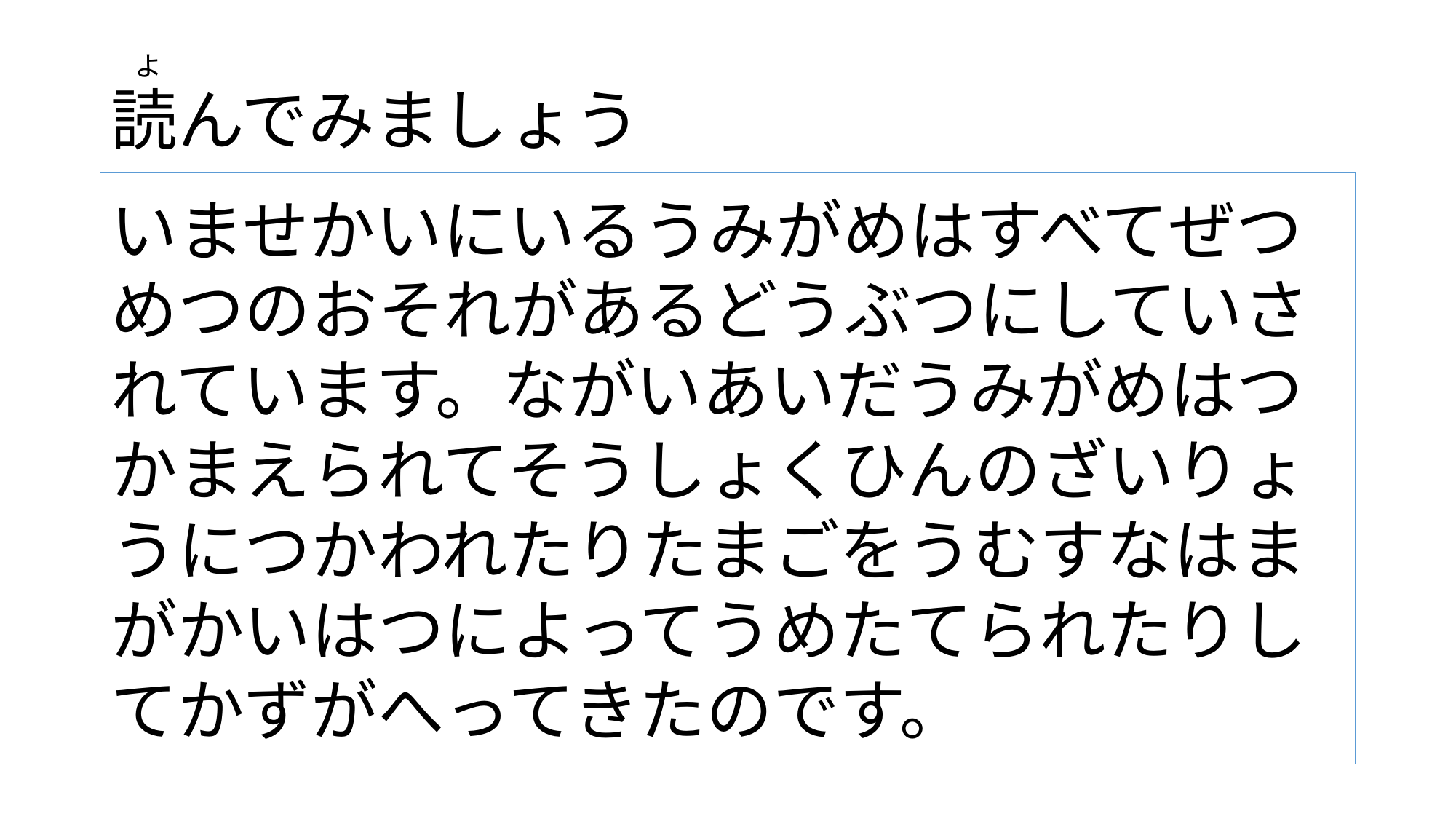

# 読んでみましょう
よ
いませかいにいるうみがめはすべてぜつめつのおそれがあるどうぶつにしていされています。ながいあいだうみがめはつかまえられてそうしょくひんのざいりょうにつかわれたりたまごをうむすなはまがかいはつによってうめたてられたりしてかずがへってきたのです。